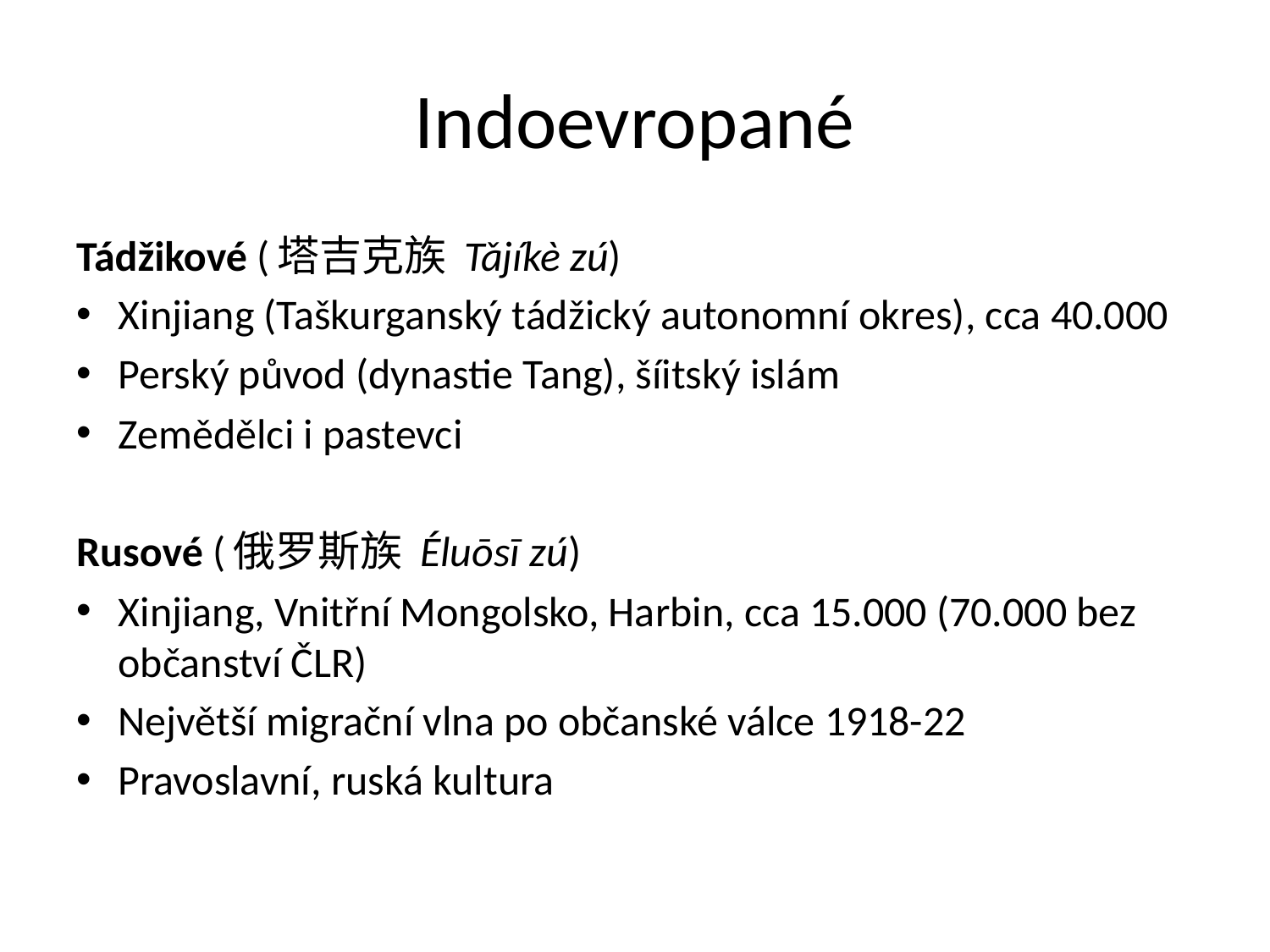

# Indoevropané
Tádžikové (塔吉克族 Tǎjíkè zú)
Xinjiang (Taškurganský tádžický autonomní okres), cca 40.000
Perský původ (dynastie Tang), šíitský islám
Zemědělci i pastevci

Rusové (俄罗斯族 Éluōsī zú)
Xinjiang, Vnitřní Mongolsko, Harbin, cca 15.000 (70.000 bez občanství ČLR)
Největší migrační vlna po občanské válce 1918-22
Pravoslavní, ruská kultura